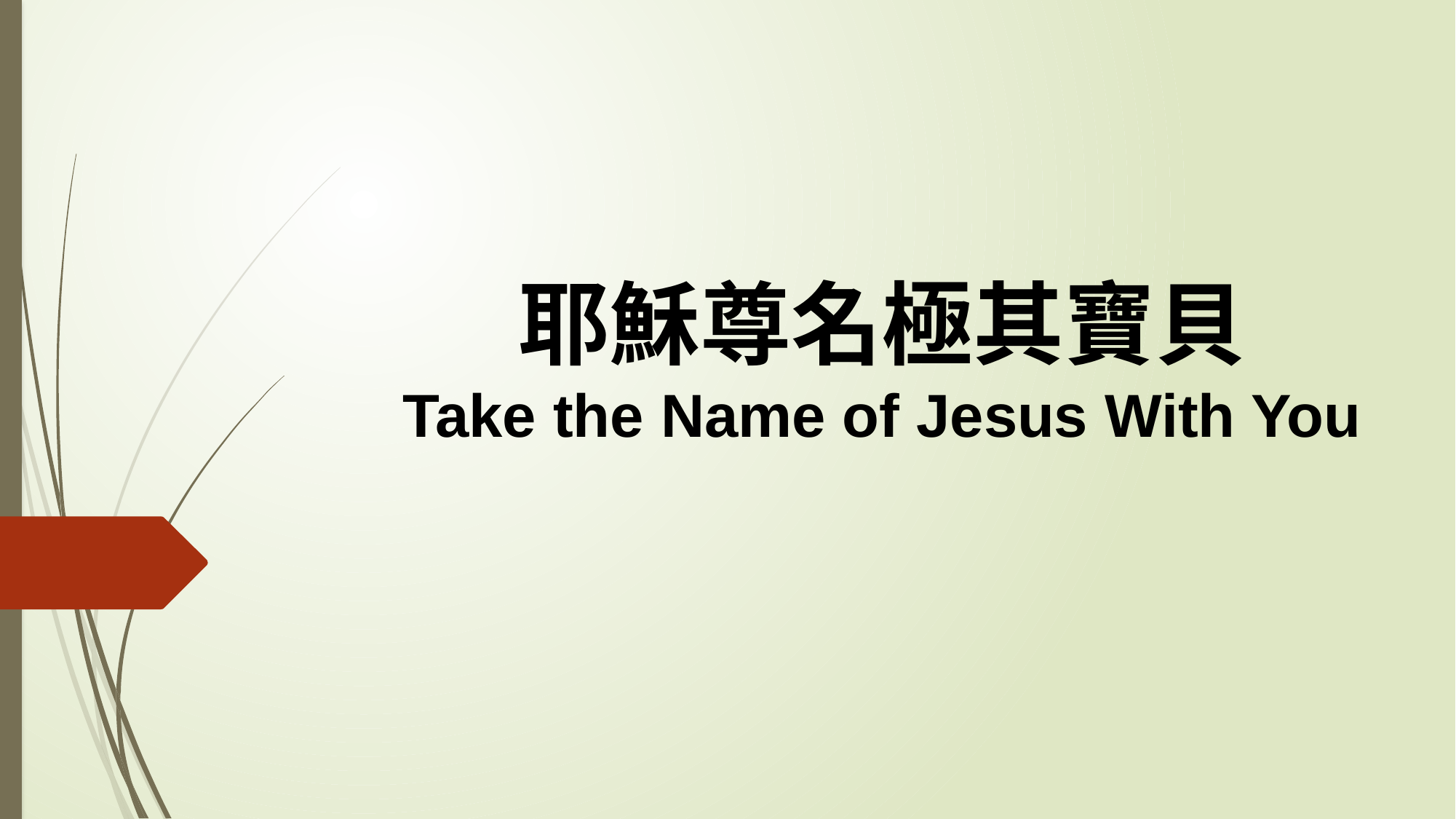

# 耶穌尊名極其寶貝 Take the Name of Jesus With You